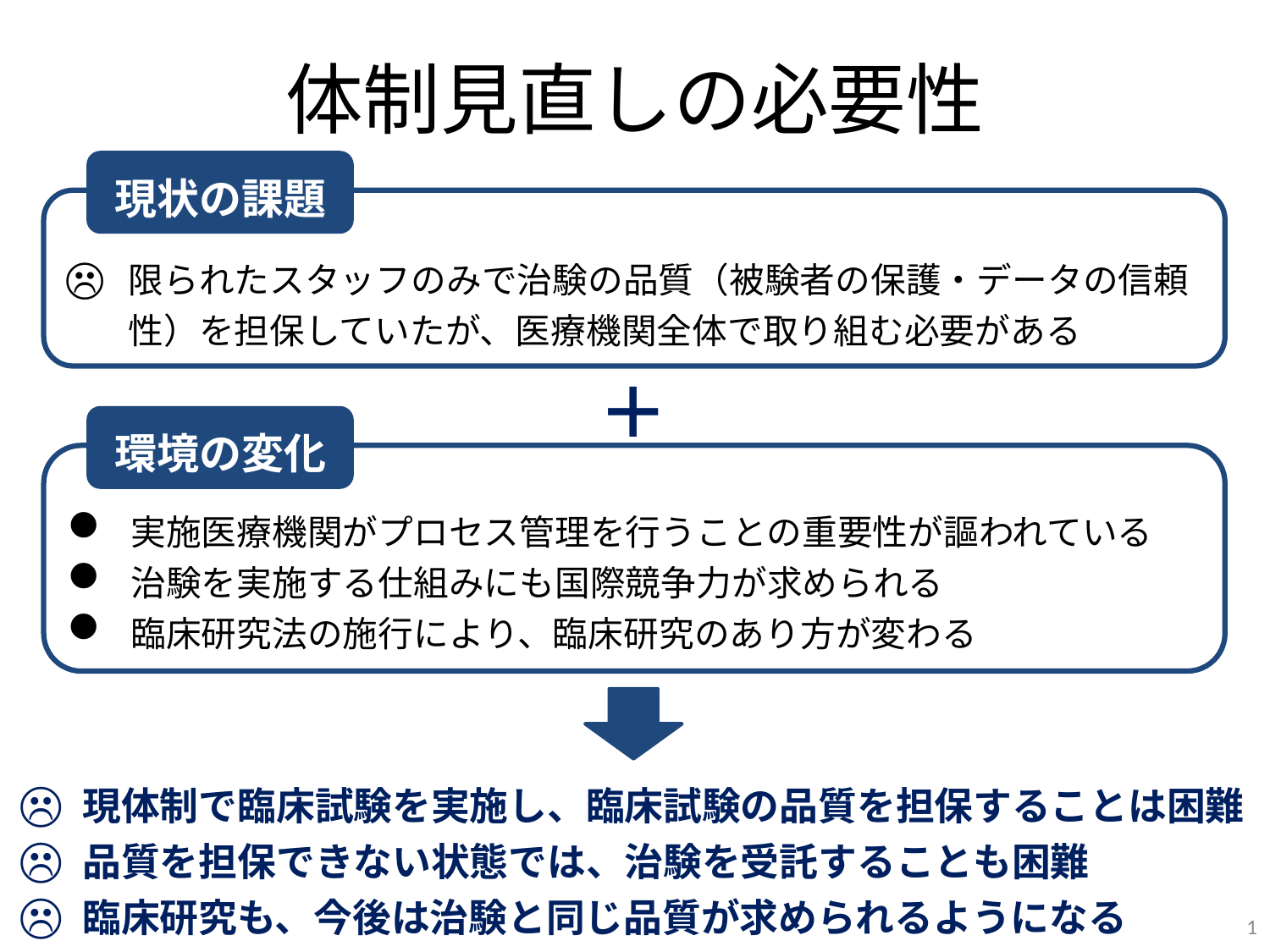

# 体制見直しの必要性
現状の課題
限られたスタッフのみで治験の品質（被験者の保護・データの信頼性）を担保していたが、医療機関全体で取り組む必要がある
＋
環境の変化
実施医療機関がプロセス管理を行うことの重要性が謳われている
治験を実施する仕組みにも国際競争力が求められる
臨床研究法の施行により、臨床研究のあり方が変わる

現体制で臨床試験を実施し、臨床試験の品質を担保することは困難
品質を担保できない状態では、治験を受託することも困難
臨床研究も、今後は治験と同じ品質が求められるようになる
1